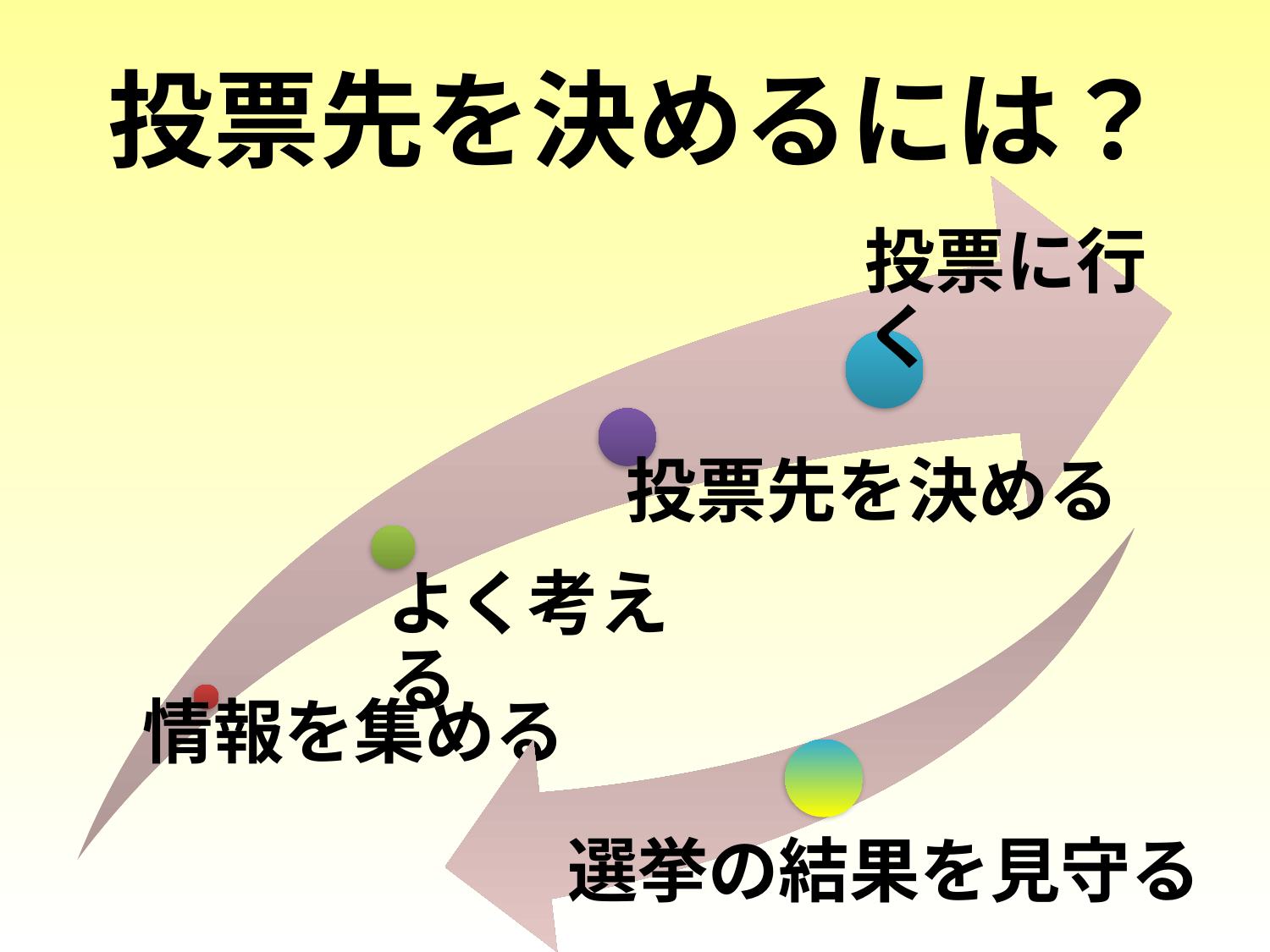

# 投票先を決めるには？
情報を集める
よく考える
投票先を決める
投票に行く

選挙の結果を見守る